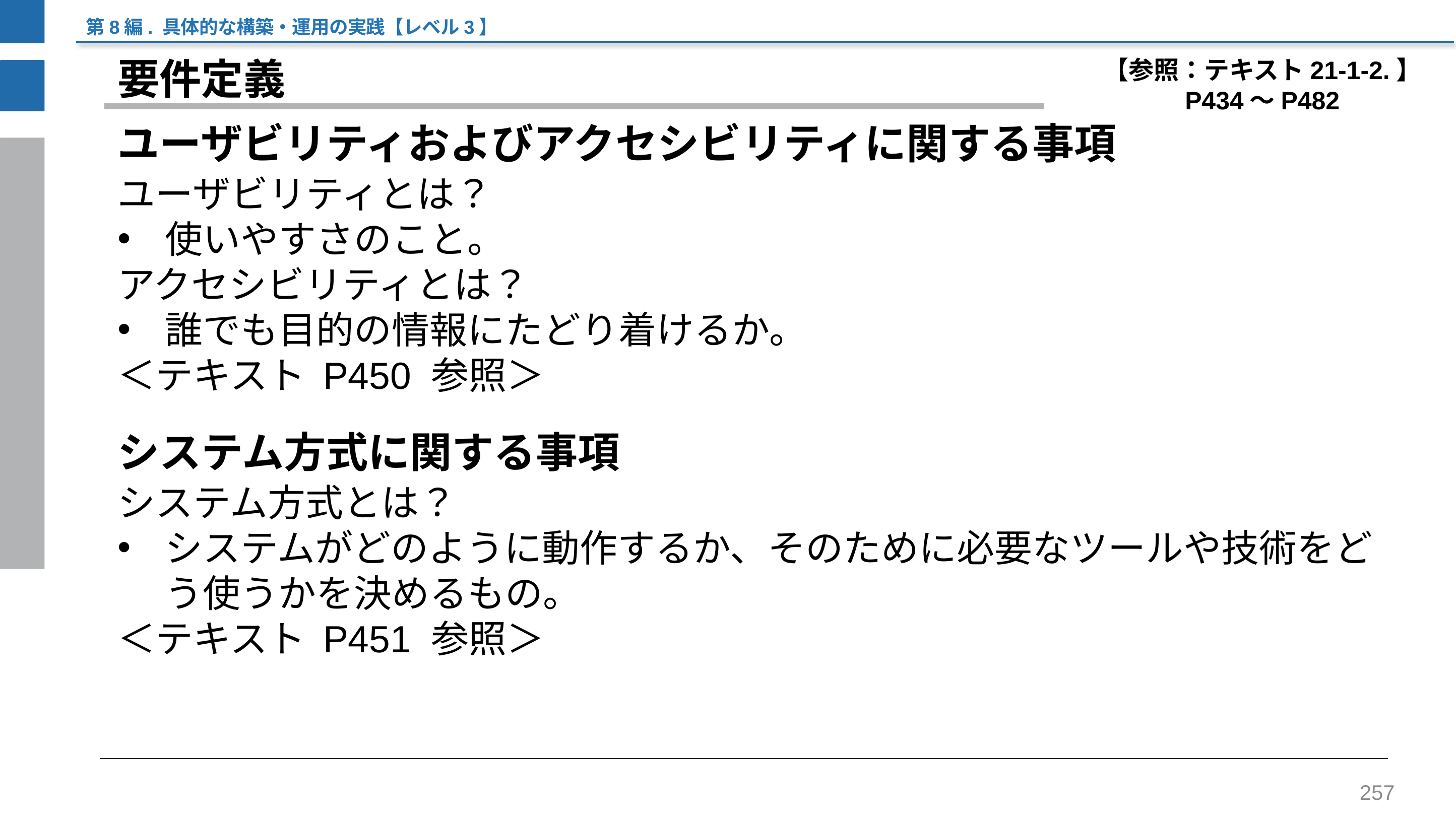

第8編. 具体的な構築・運用の実践【レベル3】
【参照：テキスト21-1-2.】
P434～P482
要件定義
ユーザビリティおよびアクセシビリティに関する事項
ユーザビリティとは？
使いやすさのこと。
アクセシビリティとは？
誰でも目的の情報にたどり着けるか。
＜テキスト P450 参照＞
システム方式に関する事項
システム方式とは？
システムがどのように動作するか、そのために必要なツールや技術をどう使うかを決めるもの。
＜テキスト P451 参照＞
257